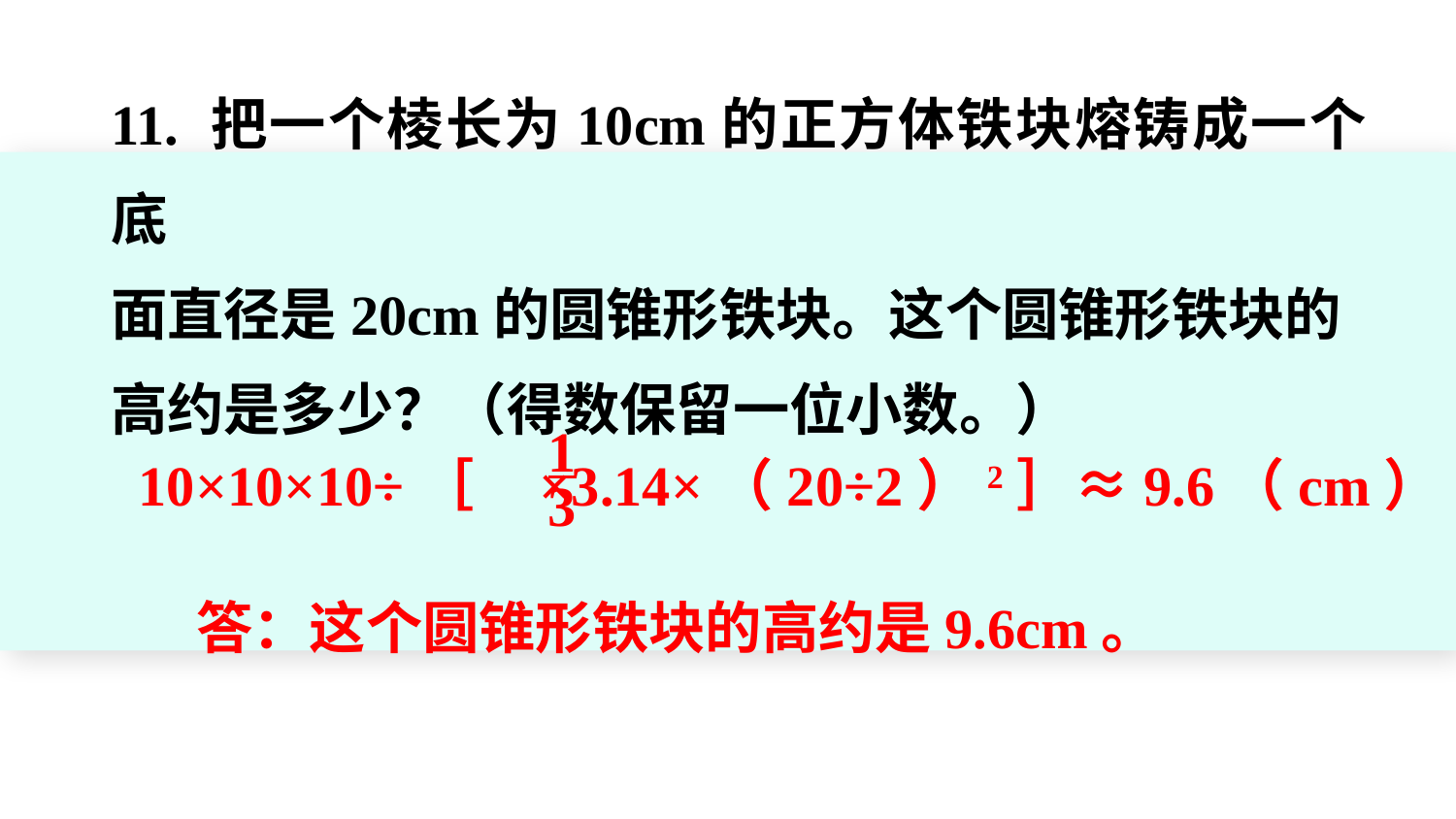

11. 把一个棱长为10cm的正方体铁块熔铸成一个底
面直径是20cm的圆锥形铁块。这个圆锥形铁块的
高约是多少？（得数保留一位小数。）
1
3
10×10×10÷［    ×3.14×（20÷2）2］≈9.6（cm）
答：这个圆锥形铁块的高约是9.6cm。